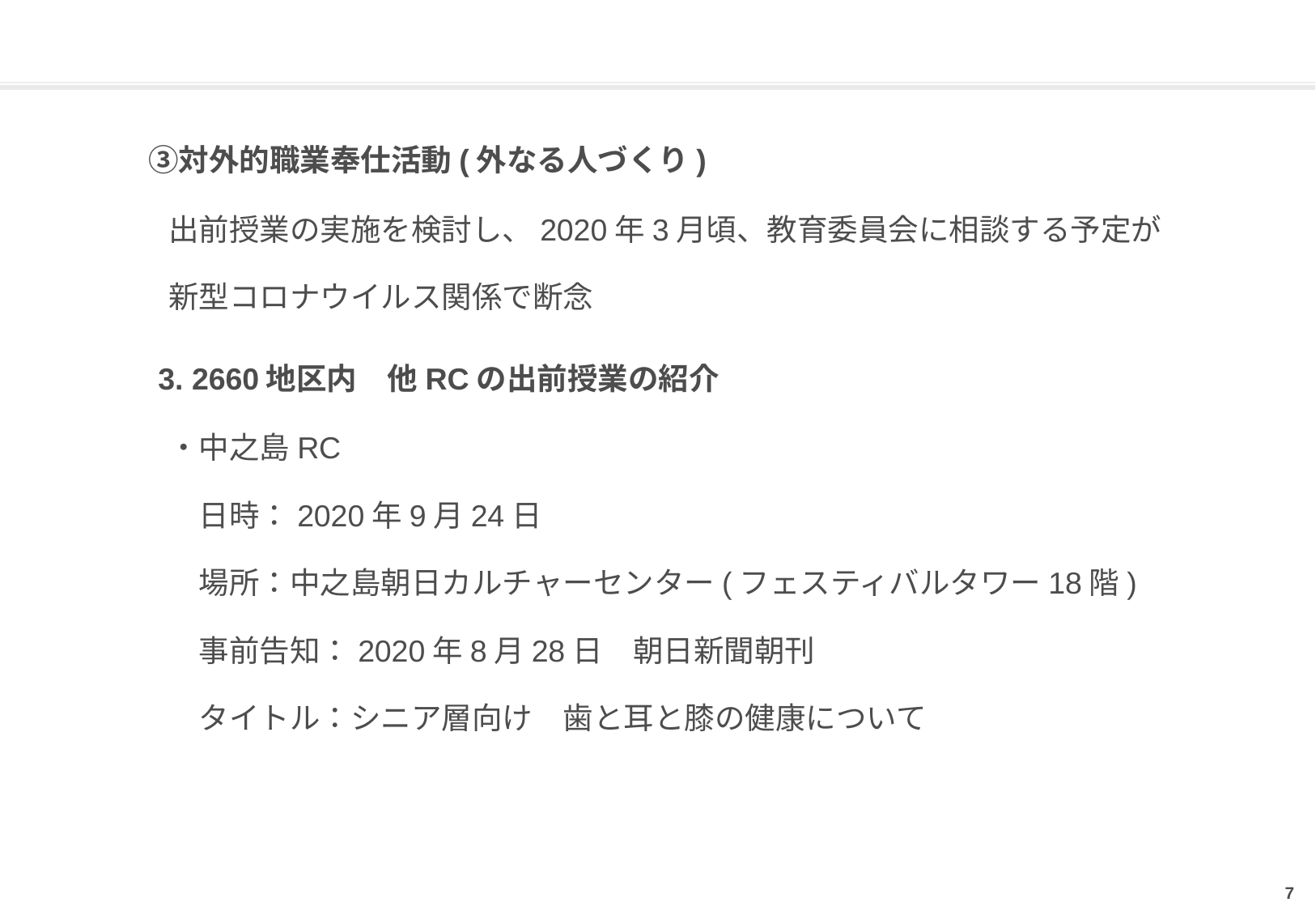

#
　③対外的職業奉仕活動(外なる人づくり)
　　出前授業の実施を検討し、2020年3月頃、教育委員会に相談する予定が
　　新型コロナウイルス関係で断念
　3. 2660地区内　他RCの出前授業の紹介
　　・中之島RC
　　　日時：2020年9月24日
　　　場所：中之島朝日カルチャーセンター(フェスティバルタワー18階)
　　　事前告知：2020年8月28日　朝日新聞朝刊
　　　タイトル：シニア層向け　歯と耳と膝の健康について

7